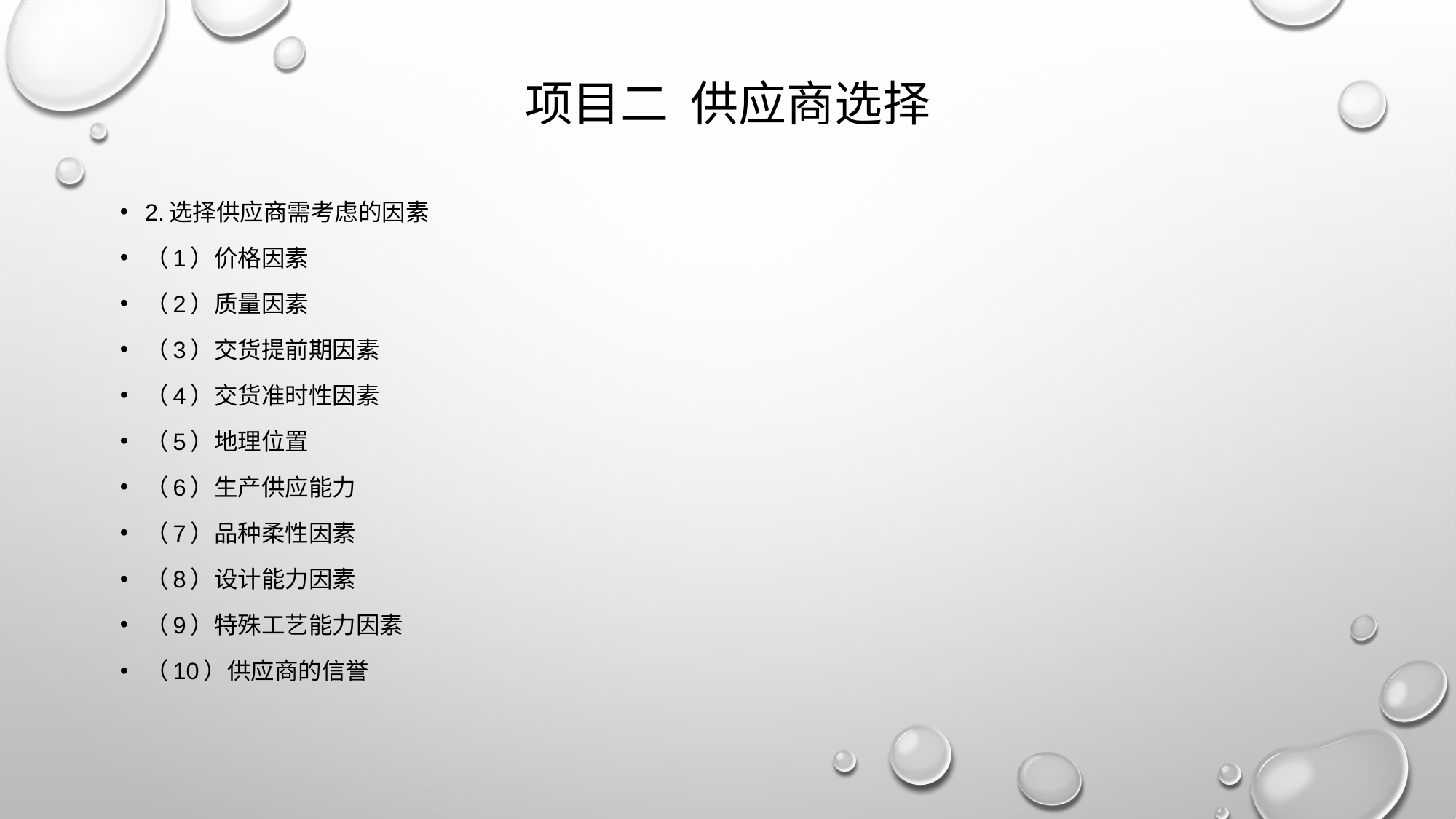

# 项目二  供应商选择
2.选择供应商需考虑的因素
（1）价格因素
（2）质量因素
（3）交货提前期因素
（4）交货准时性因素
（5）地理位置
（6）生产供应能力
（7）品种柔性因素
（8）设计能力因素
（9）特殊工艺能力因素
（10）供应商的信誉